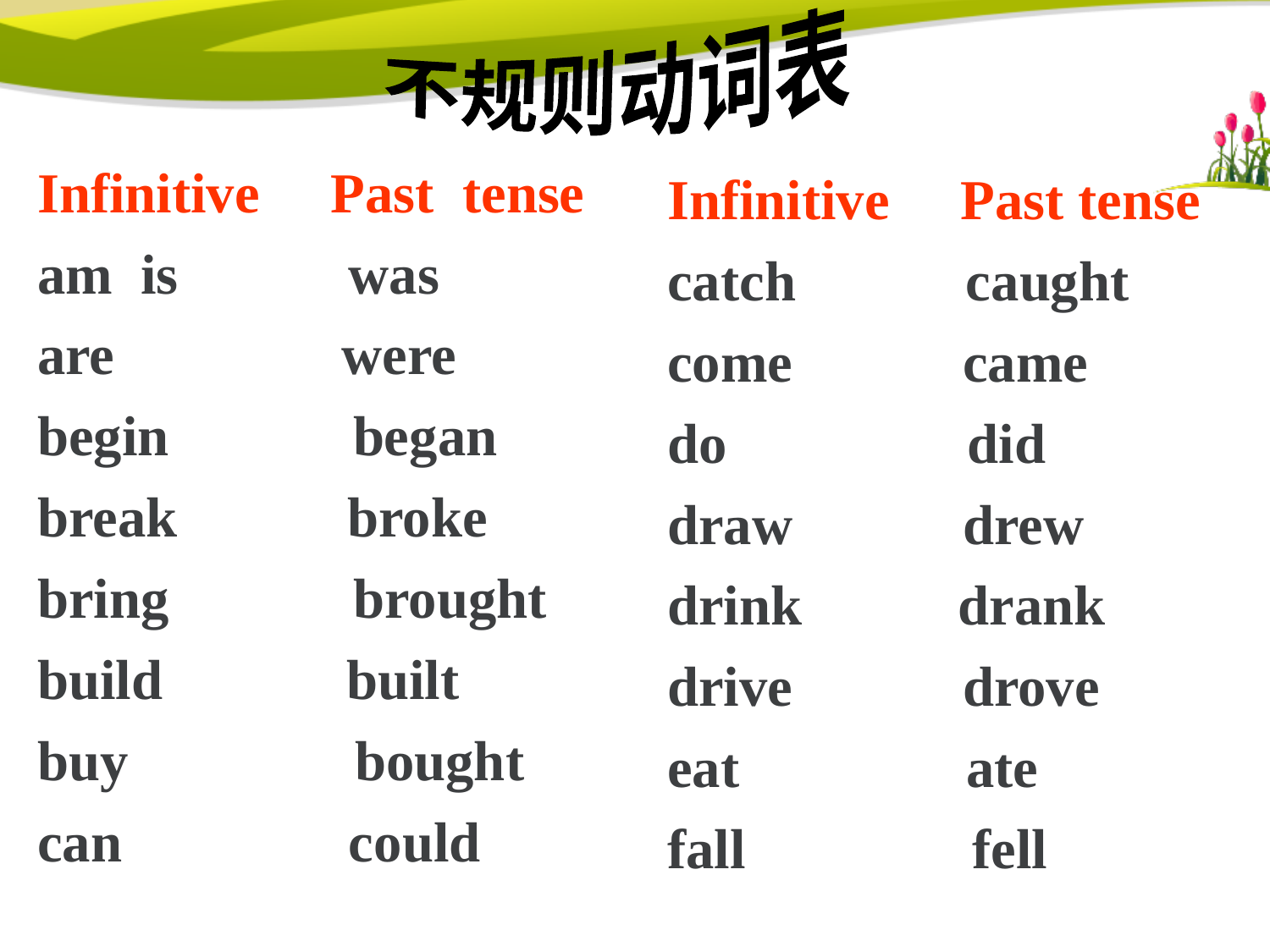

不规则动词表
Infinitive     Past  tense
am  is            was
are                were
begin             began
break            broke
bring             brought
build             built
buy                bought
can                could
Infinitive     Past tense
catch            caught
come            came
do                 did
draw            drew
drink           drank
drive            drove
eat                ate
fall                fell